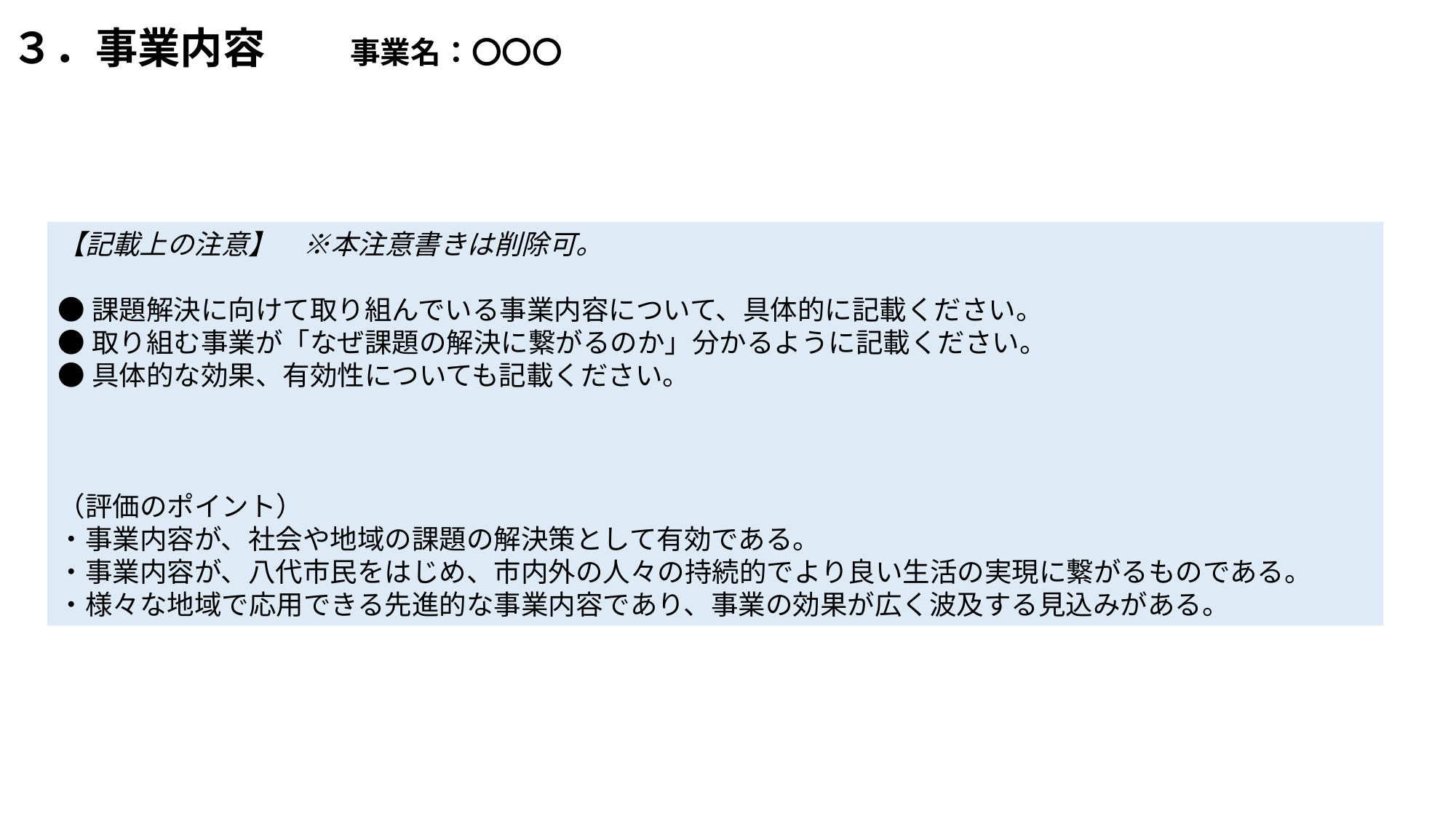

# ３．事業内容　　事業名：〇〇〇
【記載上の注意】　※本注意書きは削除可。

●課題解決に向けて取り組んでいる事業内容について、具体的に記載ください。
●取り組む事業が「なぜ課題の解決に繋がるのか」分かるように記載ください。
●具体的な効果、有効性についても記載ください。

（評価のポイント）
・事業内容が、社会や地域の課題の解決策として有効である。
・事業内容が、八代市民をはじめ、市内外の人々の持続的でより良い生活の実現に繋がるものである。
・様々な地域で応用できる先進的な事業内容であり、事業の効果が広く波及する見込みがある。